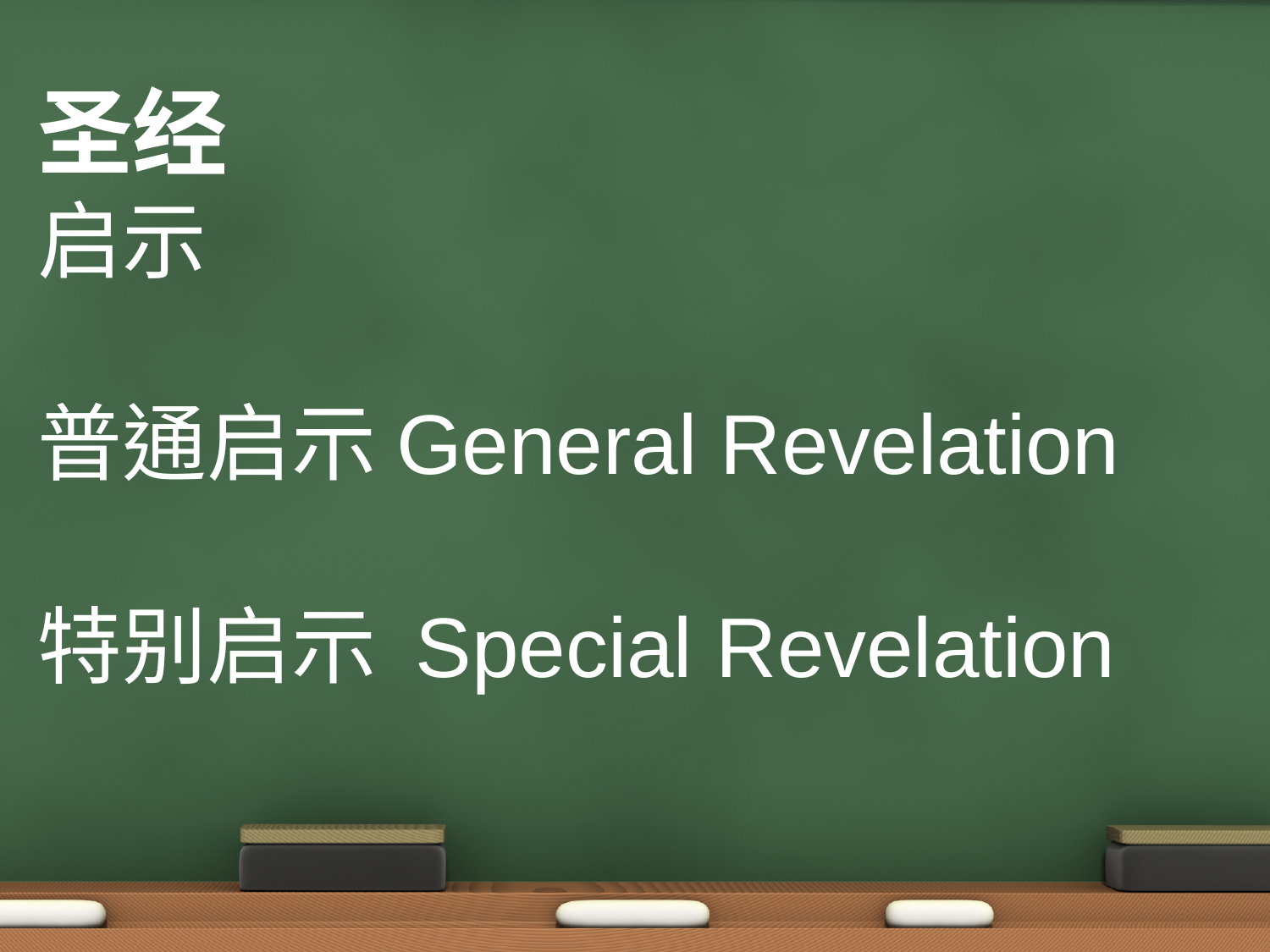

圣经
启示

普通启示General Revelation

特别启示 Special Revelation